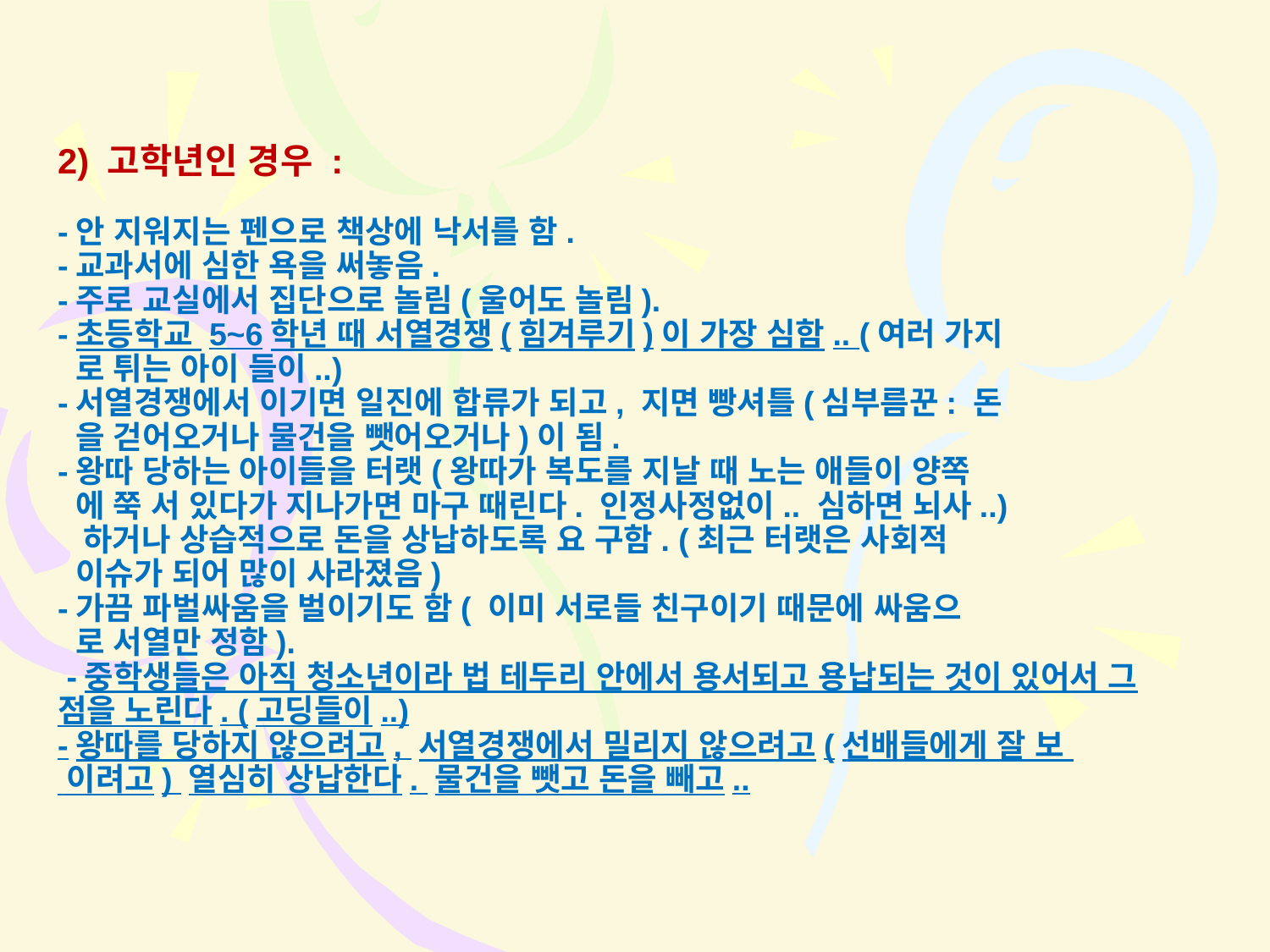

# 2) 고학년인 경우 : -안 지워지는 펜으로 책상에 낙서를 함. -교과서에 심한 욕을 써놓음. -주로 교실에서 집단으로 놀림(울어도 놀림). -초등학교 5~6학년 때 서열경쟁(힘겨루기)이 가장 심함.. (여러 가지 로 튀는 아이 들이..) -서열경쟁에서 이기면 일진에 합류가 되고, 지면 빵셔틀(심부름꾼: 돈 을 걷어오거나 물건을 뺏어오거나)이 됨. -왕따 당하는 아이들을 터랫(왕따가 복도를 지날 때 노는 애들이 양쪽 에 쭉 서 있다가 지나가면 마구 때린다. 인정사정없이.. 심하면 뇌사..) 하거나 상습적으로 돈을 상납하도록 요 구함. (최근 터랫은 사회적 이슈가 되어 많이 사라졌음) -가끔 파벌싸움을 벌이기도 함( 이미 서로들 친구이기 때문에 싸움으 로 서열만 정함). -중학생들은 아직 청소년이라 법 테두리 안에서 용서되고 용납되는 것이 있어서 그 점을 노린다. (고딩들이..) -왕따를 당하지 않으려고, 서열경쟁에서 밀리지 않으려고(선배들에게 잘 보 이려고) 열심히 상납한다. 물건을 뺏고 돈을 빼고..